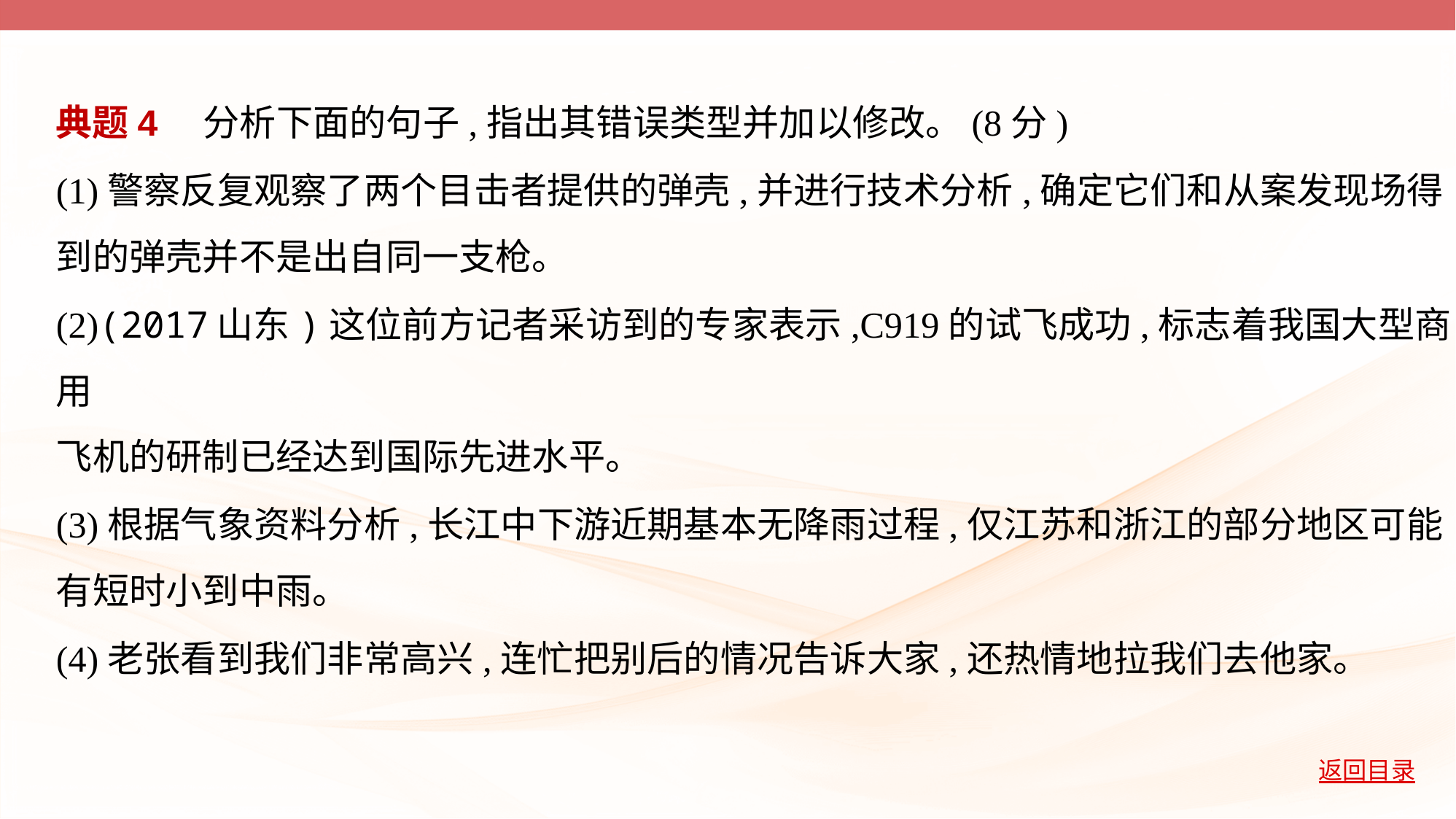

典题4　分析下面的句子,指出其错误类型并加以修改。(8分)
(1)警察反复观察了两个目击者提供的弹壳,并进行技术分析,确定它们和从案发现场得
到的弹壳并不是出自同一支枪。
(2)(2017山东)这位前方记者采访到的专家表示,C919的试飞成功,标志着我国大型商用
飞机的研制已经达到国际先进水平。
(3)根据气象资料分析,长江中下游近期基本无降雨过程,仅江苏和浙江的部分地区可能
有短时小到中雨。
(4)老张看到我们非常高兴,连忙把别后的情况告诉大家,还热情地拉我们去他家。